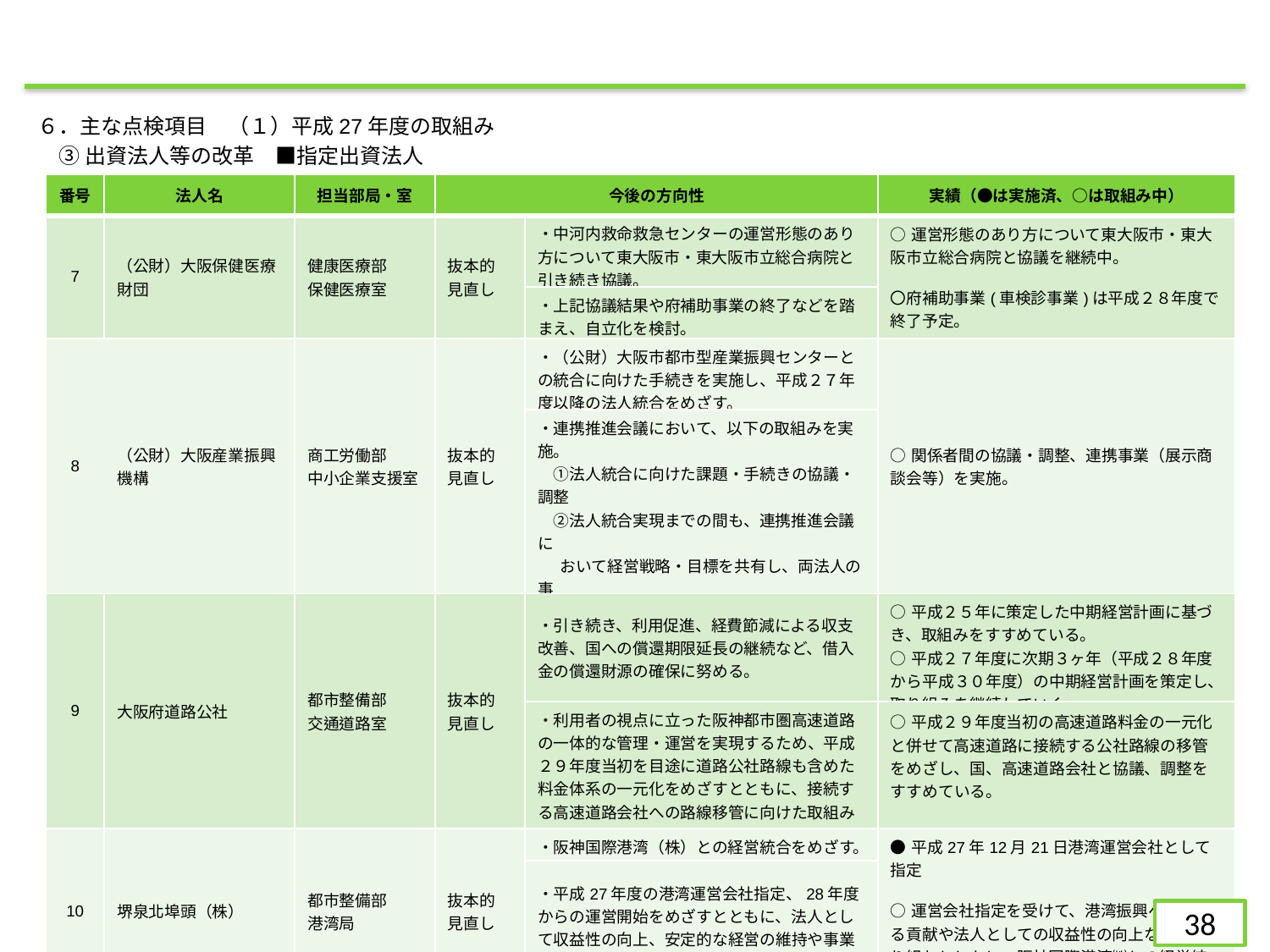

６．主な点検項目　（１）平成27年度の取組み
③出資法人等の改革　■指定出資法人
| 番号 | 法人名 | 担当部局・室 | 今後の方向性 |  | 実績（●は実施済、○は取組み中） |
| --- | --- | --- | --- | --- | --- |
| 7 | （公財）大阪保健医療財団 | 健康医療部 保健医療室 | 抜本的 見直し | ・中河内救命救急センターの運営形態のあり方について東大阪市・東大阪市立総合病院と引き続き協議。 | ○運営形態のあり方について東大阪市・東大阪市立総合病院と協議を継続中。 〇府補助事業(車検診事業)は平成２８年度で終了予定。 |
|  |  |  |  | ・上記協議結果や府補助事業の終了などを踏まえ、自立化を検討。 |  |
| 8 | （公財）大阪産業振興機構 | 商工労働部 中小企業支援室 | 抜本的 見直し | ・（公財）大阪市都市型産業振興センターとの統合に向けた手続きを実施し、平成２７年度以降の法人統合をめざす。 | ○関係者間の協議・調整、連携事業（展示商談会等）を実施。 |
|  |  |  |  | ・連携推進会議において、以下の取組みを実施。 　①法人統合に向けた課題・手続きの協議・調整 　②法人統合実現までの間も、連携推進会議に おいて経営戦略・目標を共有し、両法人の事 業を効率的・　効果的に実施 |  |
| 9 | 大阪府道路公社 | 都市整備部 交通道路室 | 抜本的 見直し | ・引き続き、利用促進、経費節減による収支改善、国への償還期限延長の継続など、借入金の償還財源の確保に努める。 | ○平成２５年に策定した中期経営計画に基づき、取組みをすすめている。 ○平成２７年度に次期３ヶ年（平成２８年度から平成３０年度）の中期経営計画を策定し、取り組みを継続していく。 |
|  |  |  |  | ・利用者の視点に立った阪神都市圏高速道路の一体的な管理・運営を実現するため、平成２９年度当初を目途に道路公社路線も含めた料金体系の一元化をめざすとともに、接続する高速道路会社への路線移管に向けた取組みをすすめる。 | ○平成２９年度当初の高速道路料金の一元化と併せて高速道路に接続する公社路線の移管をめざし、国、高速道路会社と協議、調整をすすめている。 |
| 10 | 堺泉北埠頭（株） | 都市整備部 港湾局 | 抜本的 見直し | ・阪神国際港湾（株）との経営統合をめざす。 | ●平成27年12月21日港湾運営会社として指定 ○運営会社指定を受けて、港湾振興への更なる貢献や法人としての収益性の向上などに取り組むとともに、阪神国際港湾㈱との経営統合を目指す。 |
|  |  |  |  | ・平成27年度の港湾運営会社指定、28年度からの運営開始をめざすとともに、法人として収益性の向上、安定的な経営の維持や事業展開を引き続き行う。 |  |
38